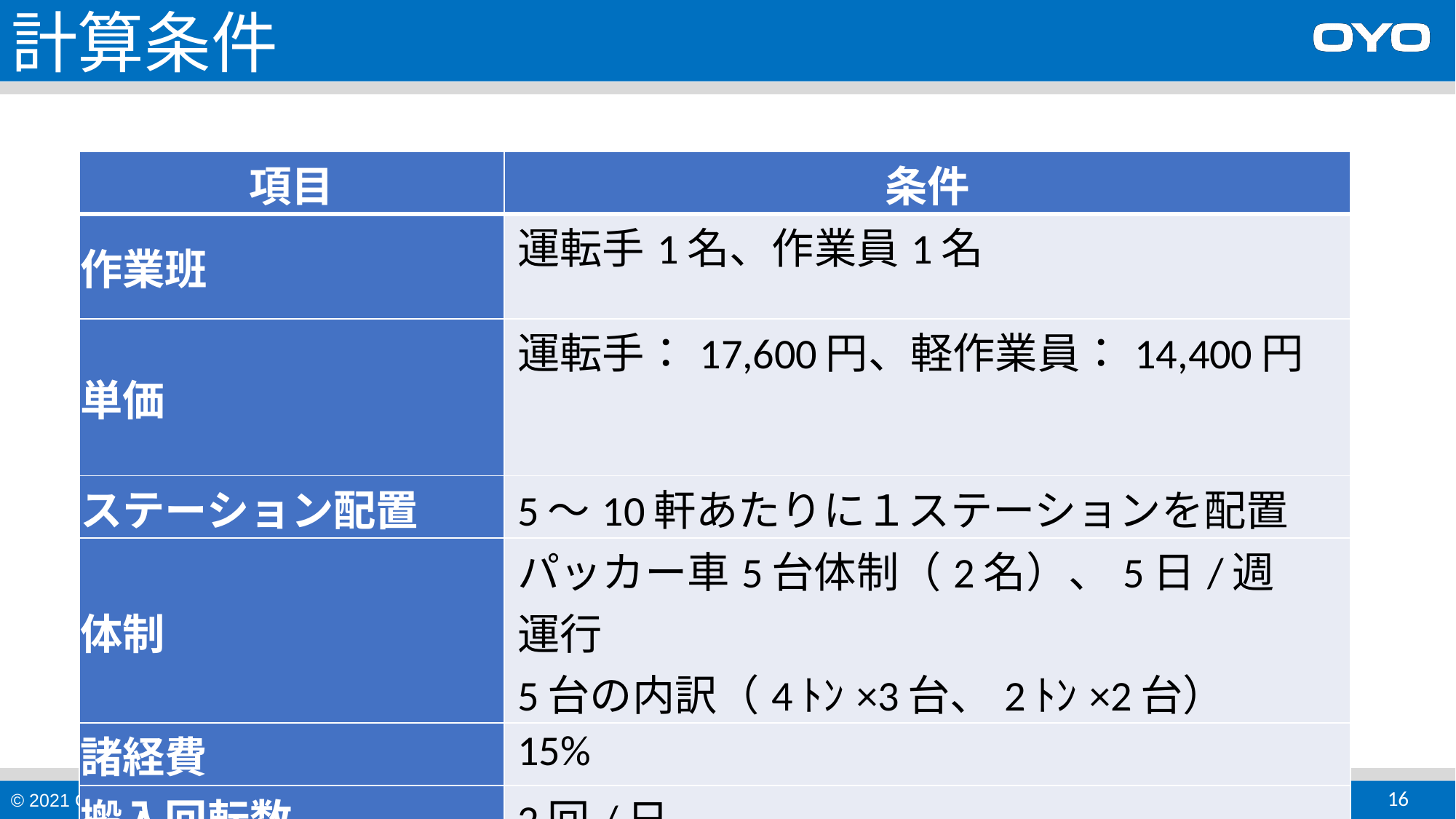

計算条件
| 項目 | 条件 |
| --- | --- |
| 作業班 | 運転手1名、作業員1名 |
| 単価 | 運転手：17,600円、軽作業員：14,400円 |
| ステーション配置 | 5～10軒あたりに１ステーションを配置 |
| 体制 | パッカー車5台体制（2名）、5日/週　運行 5台の内訳（4ﾄﾝ×3台、2ﾄﾝ×2台） |
| 諸経費 | 15% |
| 搬入回転数 | 2回/日 |
Ａ町へのヒアリング結果に基づく